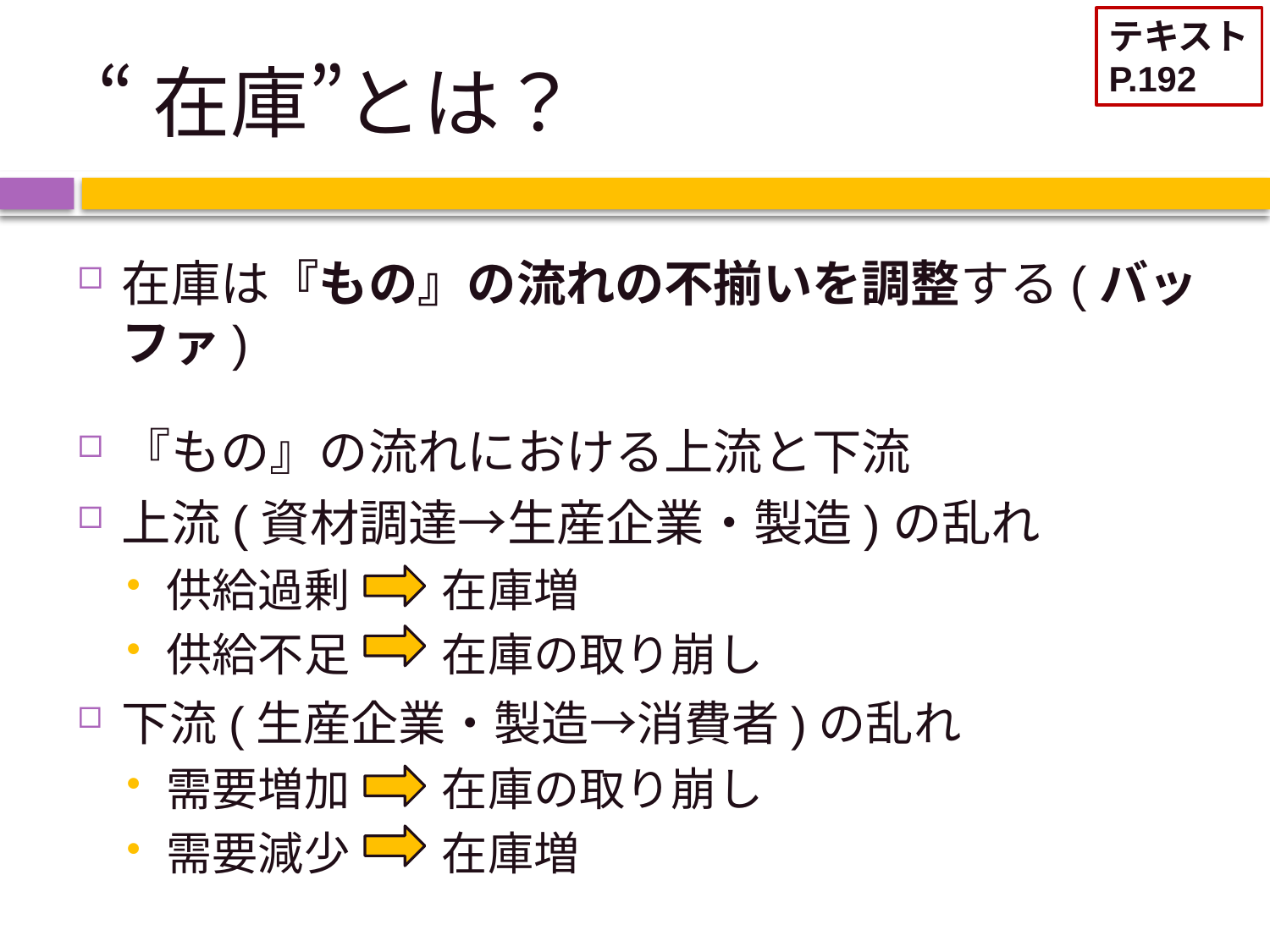

テキスト
P.192
# “在庫”とは？
在庫は『もの』の流れの不揃いを調整する(バッファ)

『もの』の流れにおける上流と下流
上流(資材調達→生産企業・製造)の乱れ
供給過剰　　在庫増
供給不足　　在庫の取り崩し
下流(生産企業・製造→消費者)の乱れ
需要増加　　在庫の取り崩し
需要減少　　在庫増